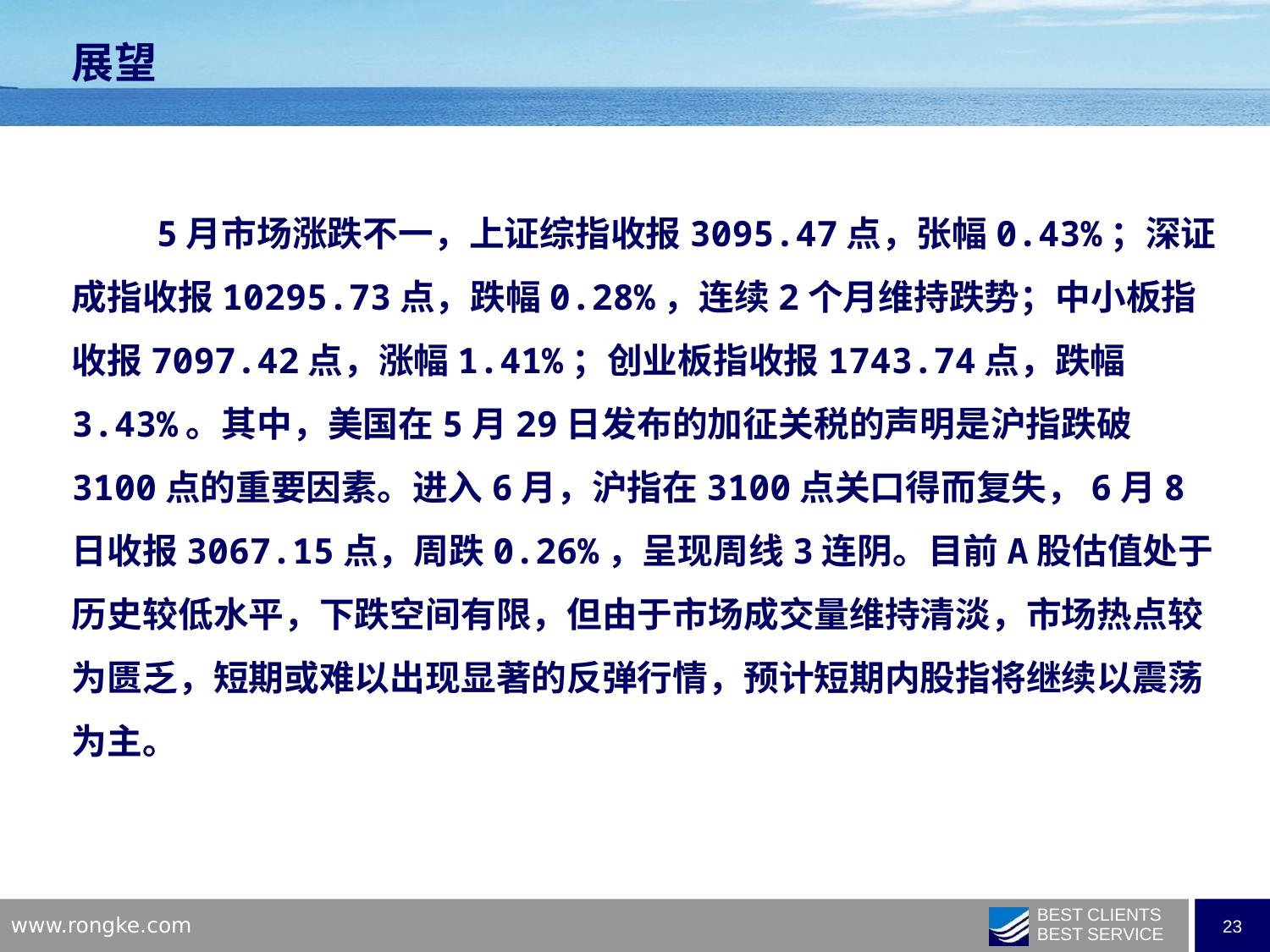

展望

    5月市场涨跌不一，上证综指收报3095.47点，张幅0.43%；深证成指收报10295.73点，跌幅0.28%，连续2个月维持跌势；中小板指收报7097.42点，涨幅1.41%；创业板指收报1743.74点，跌幅3.43%。其中，美国在5月29日发布的加征关税的声明是沪指跌破3100点的重要因素。进入6月，沪指在3100点关口得而复失，6月8日收报3067.15点，周跌0.26%，呈现周线3连阴。目前A股估值处于历史较低水平，下跌空间有限，但由于市场成交量维持清淡，市场热点较为匮乏，短期或难以出现显著的反弹行情，预计短期内股指将继续以震荡为主。